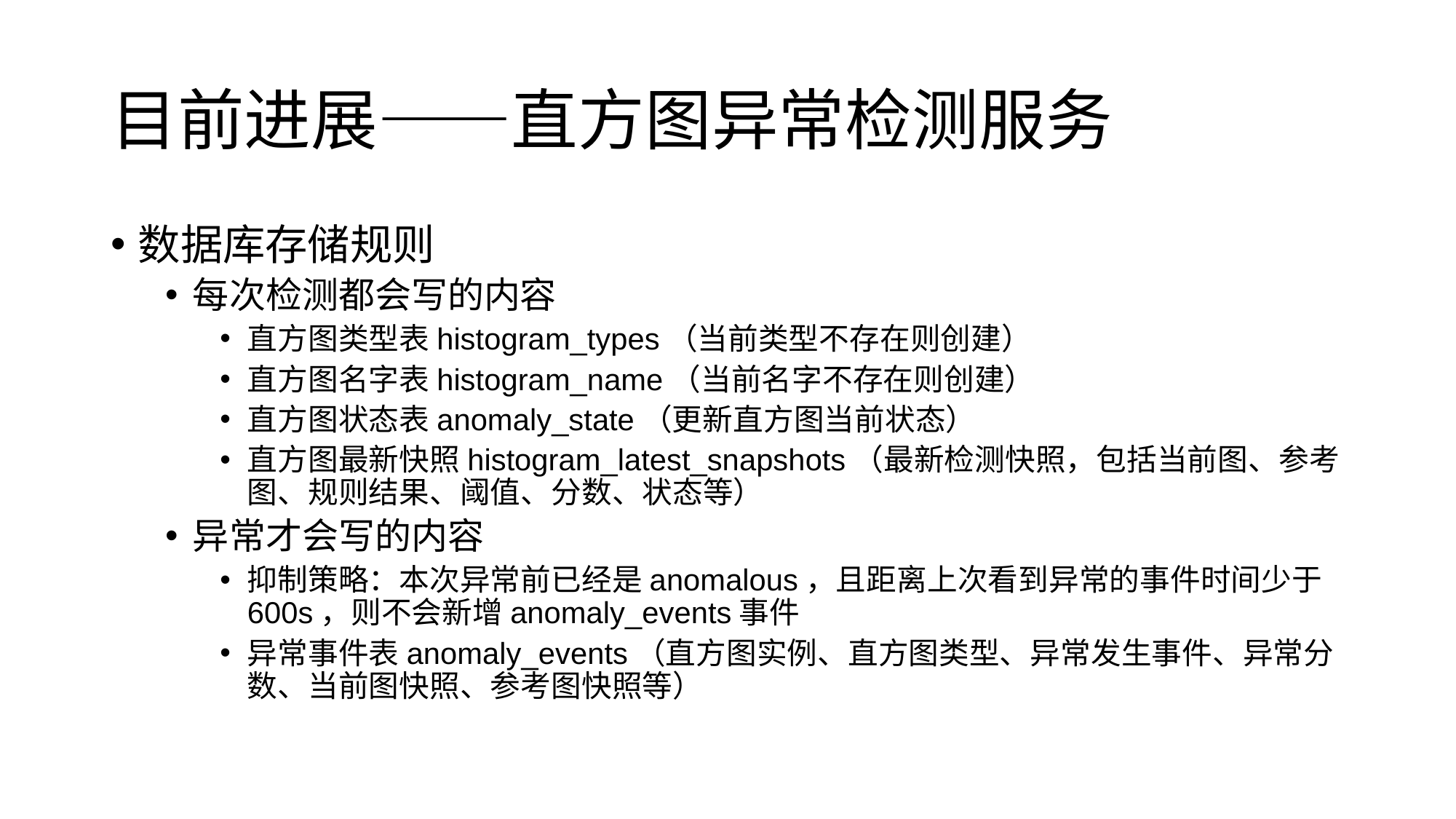

# 目前进展——直方图异常检测服务
数据库存储规则
每次检测都会写的内容
直方图类型表histogram_types（当前类型不存在则创建）
直方图名字表histogram_name（当前名字不存在则创建）
直方图状态表anomaly_state（更新直方图当前状态）
直方图最新快照histogram_latest_snapshots（最新检测快照，包括当前图、参考图、规则结果、阈值、分数、状态等）
异常才会写的内容
抑制策略：本次异常前已经是anomalous，且距离上次看到异常的事件时间少于600s，则不会新增anomaly_events事件
异常事件表anomaly_events（直方图实例、直方图类型、异常发生事件、异常分数、当前图快照、参考图快照等）